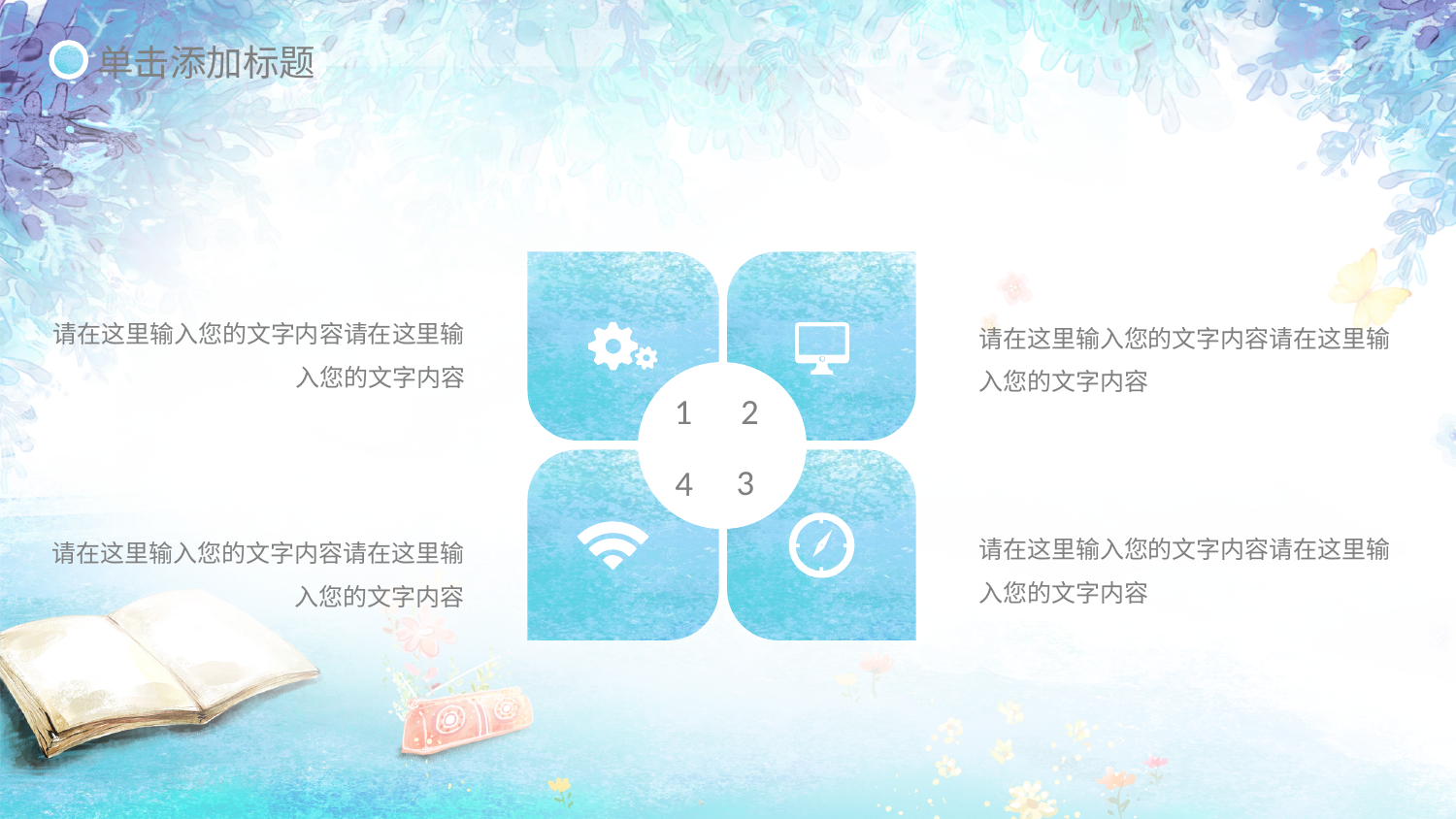

单击添加标题

请在这里输入您的文字内容请在这里输入您的文字内容
请在这里输入您的文字内容请在这里输入您的文字内容

1
2
3
4

请在这里输入您的文字内容请在这里输入您的文字内容

请在这里输入您的文字内容请在这里输入您的文字内容